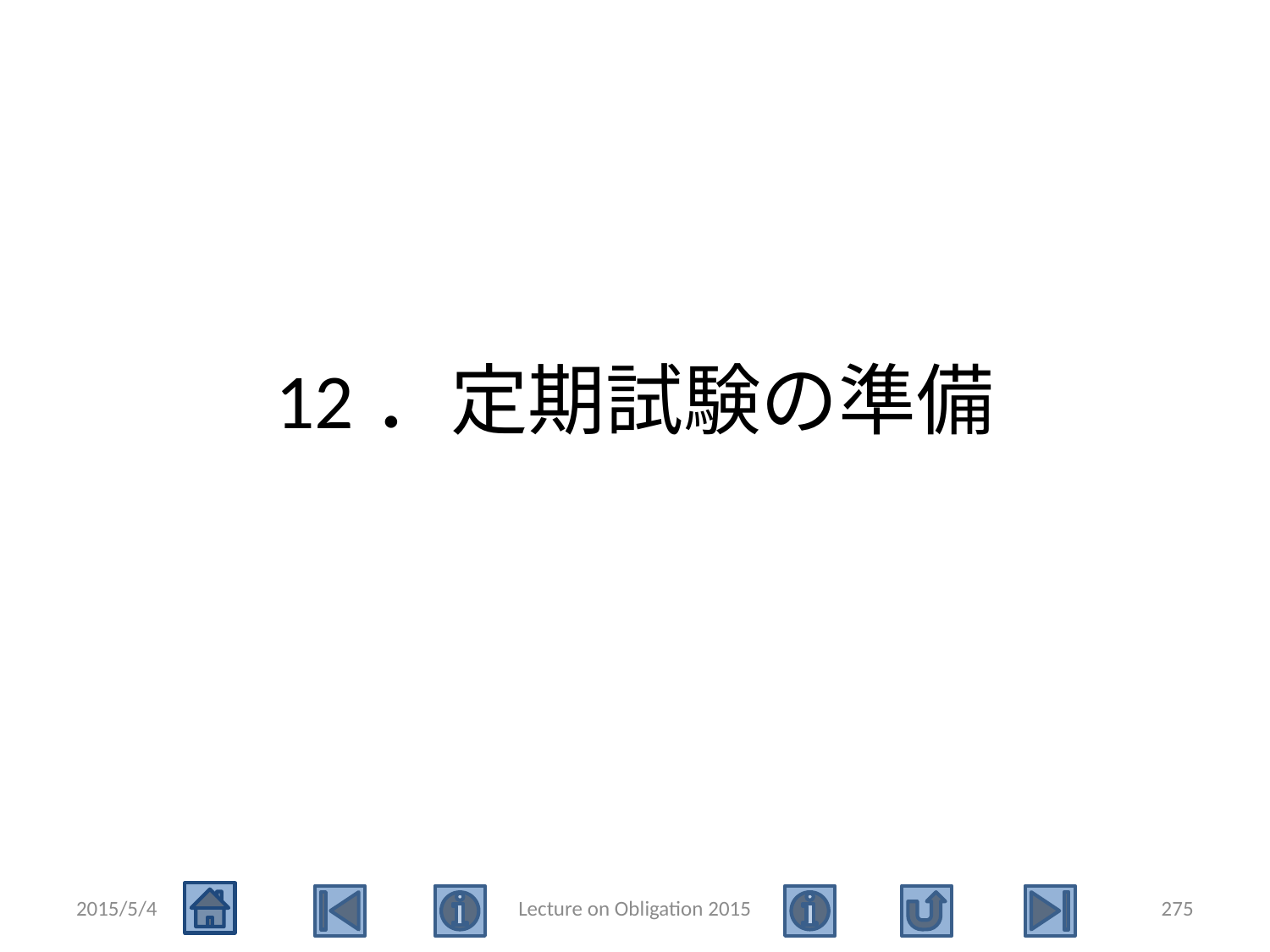

# 12．定期試験の準備

2015/5/4
Lecture on Obligation 2015
275